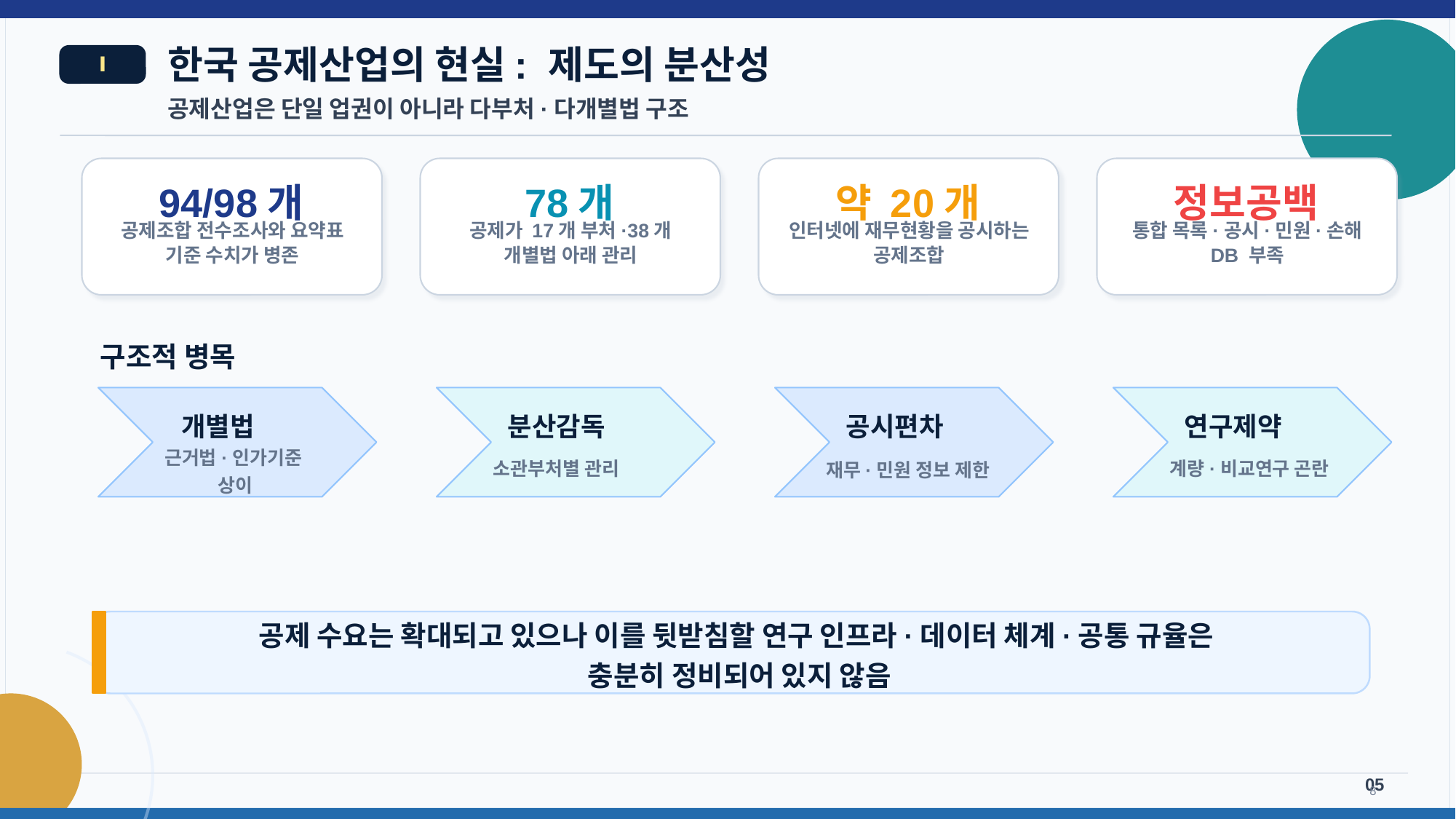

한국 공제산업의 현실: 제도의 분산성

Ⅰ
공제산업은 단일 업권이 아니라 다부처·다개별법 구조

94/98개
78개
약 20개
정보공백
공제조합 전수조사와 요약표 기준 수치가 병존
공제가 17개 부처·38개 개별법 아래 관리
인터넷에 재무현황을 공시하는 공제조합
통합 목록·공시·민원·손해 DB 부족
구조적 병목

개별법
분산감독
공시편차
연구제약
소관부처별 관리
계량·비교연구 곤란
재무·민원 정보 제한
근거법·인가기준
상이

공제 수요는 확대되고 있으나 이를 뒷받침할 연구 인프라·데이터 체계·공통 규율은
충분히 정비되어 있지 않음

05
8